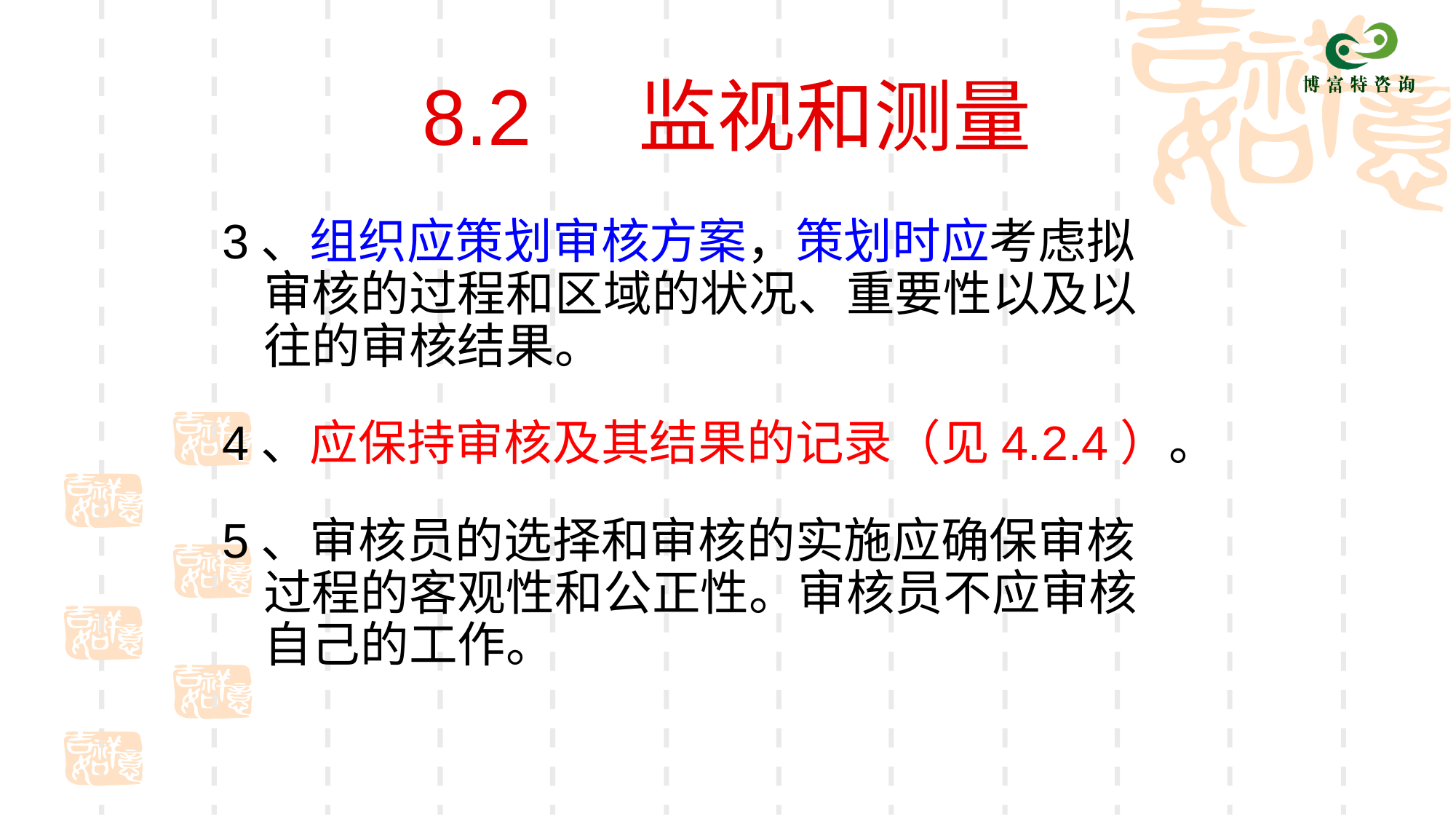

# 8.2    监视和测量
3、组织应策划审核方案，策划时应考虑拟审核的过程和区域的状况、重要性以及以往的审核结果。

4、应保持审核及其结果的记录（见4.2.4）。

5、审核员的选择和审核的实施应确保审核过程的客观性和公正性。审核员不应审核自己的工作。